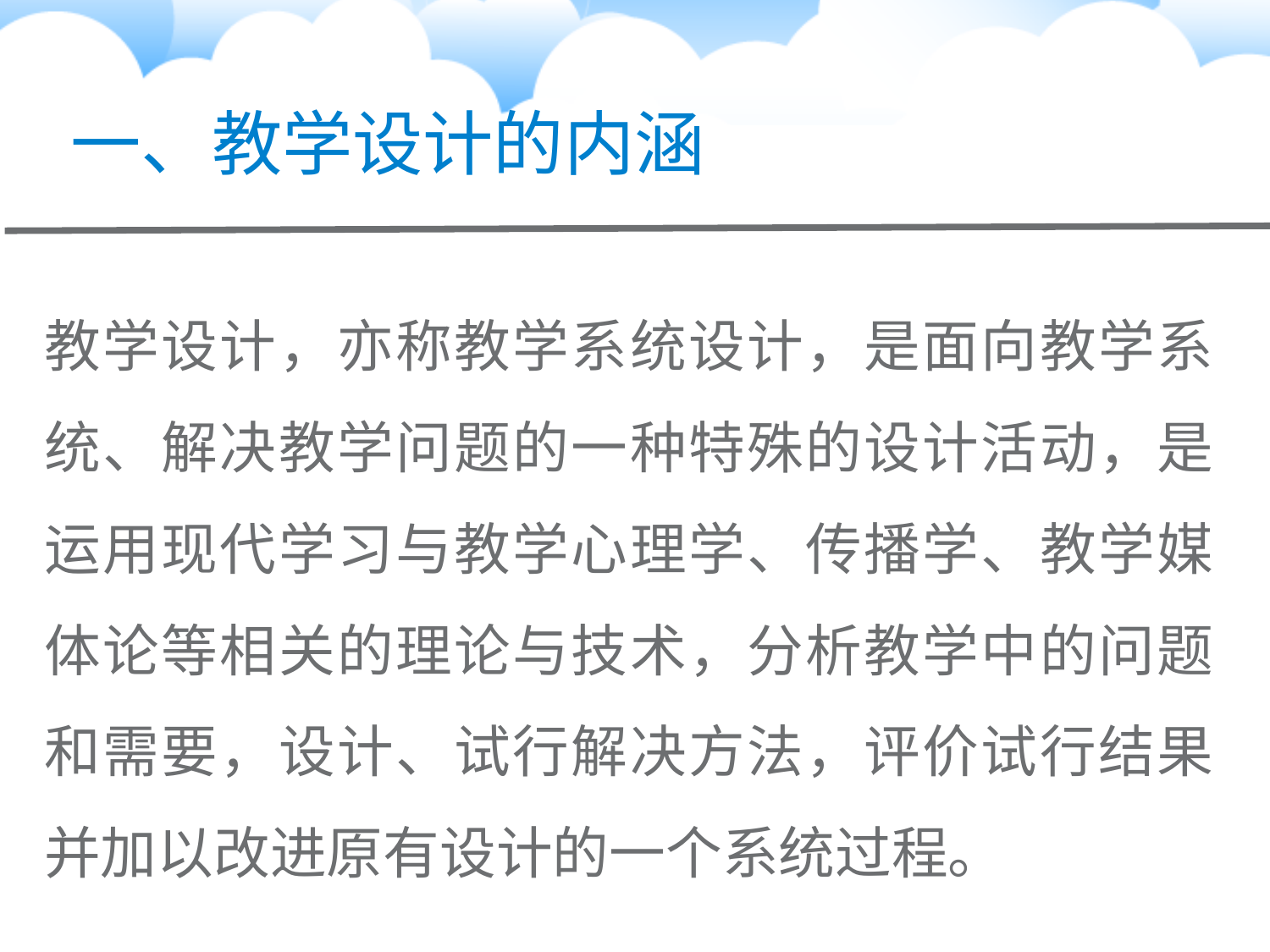

# 一、教学设计的内涵
教学设计，亦称教学系统设计，是面向教学系统、解决教学问题的一种特殊的设计活动，是运用现代学习与教学心理学、传播学、教学媒体论等相关的理论与技术，分析教学中的问题和需要，设计、试行解决方法，评价试行结果并加以改进原有设计的一个系统过程。